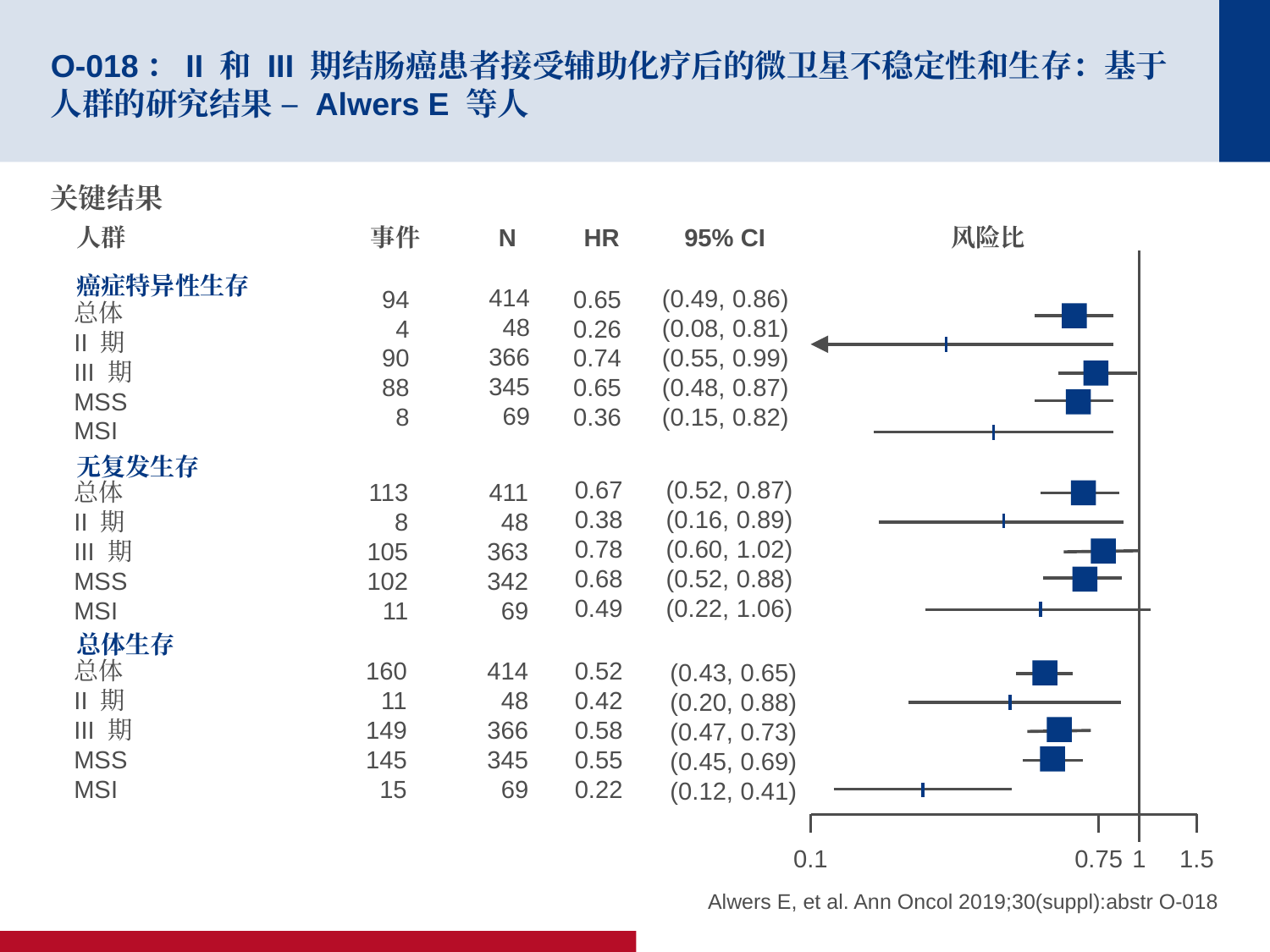

# O-018：II 和 III 期结肠癌患者接受辅助化疗后的微卫星不稳定性和生存：基于人群的研究结果 – Alwers E 等人
关键结果

人群
事件
N
HR
95% CI
风险比
0.1
0.75
1
1.5
癌症特异性生存
414
48
366
345
69
(0.49, 0.86)
(0.08, 0.81)
(0.55, 0.99)
(0.48, 0.87)
(0.15, 0.82)
0.65
0.26
0.74
0.65
0.36
94
4
90
88
8
总体
II 期
III 期
MSS
MSI

无复发生存
(0.52, 0.87)
(0.16, 0.89)
(0.60, 1.02)
(0.52, 0.88)
(0.22, 1.06)
0.67
0.38
0.78
0.68
0.49
总体
II 期
III 期
MSS
MSI
113
8
105
102
11
411
48
363
342
69

总体生存
总体
II 期
III 期
MSS
MSI
160
11
149
145
15
414
48
366
345
69
0.52
0.42
0.58
0.55
0.22
(0.43, 0.65)
(0.20, 0.88)
(0.47, 0.73)
(0.45, 0.69)
(0.12, 0.41)

Alwers E, et al. Ann Oncol 2019;30(suppl):abstr O-018